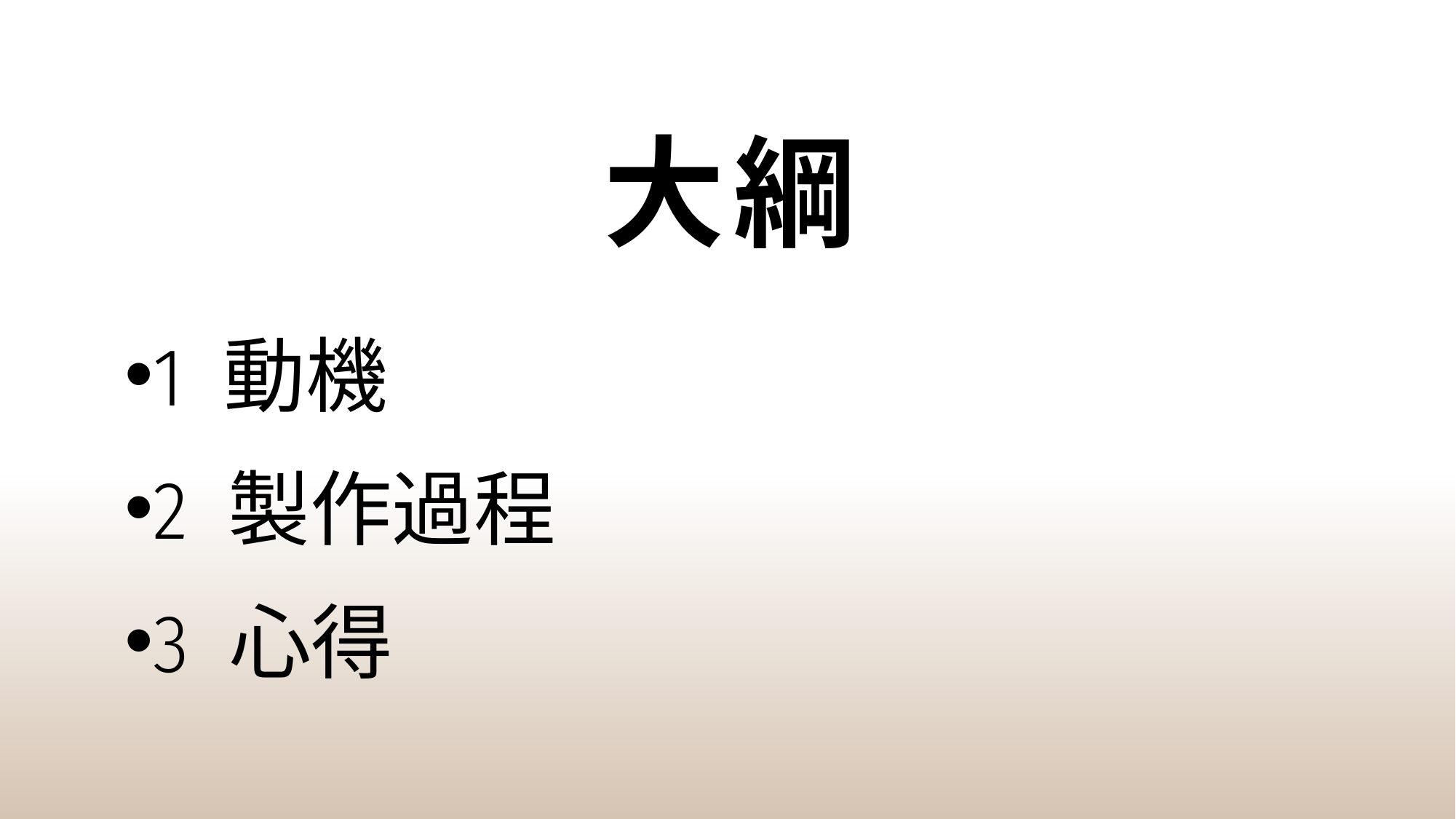

# 大綱
1 動機
2 製作過程
3 心得